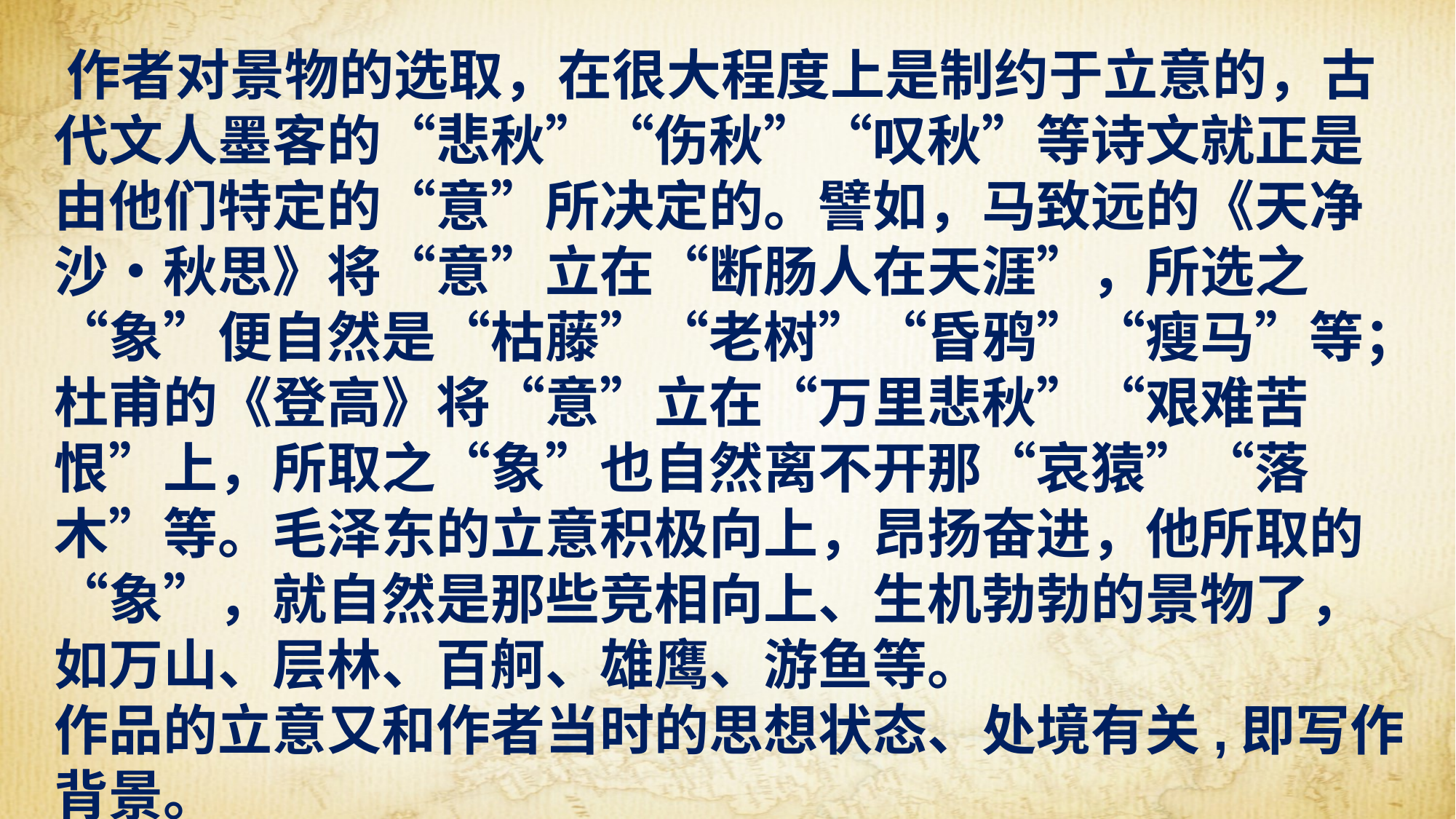

作者对景物的选取，在很大程度上是制约于立意的，古代文人墨客的“悲秋”“伤秋”“叹秋”等诗文就正是由他们特定的“意”所决定的。譬如，马致远的《天净沙•秋思》将“意”立在“断肠人在天涯”，所选之“象”便自然是“枯藤”“老树”“昏鸦”“瘦马”等；杜甫的《登高》将“意”立在“万里悲秋”“艰难苦恨”上，所取之“象”也自然离不开那“哀猿”“落木”等。毛泽东的立意积极向上，昂扬奋进，他所取的“象”，就自然是那些竞相向上、生机勃勃的景物了，如万山、层林、百舸、雄鹰、游鱼等。
作品的立意又和作者当时的思想状态、处境有关,即写作背景。